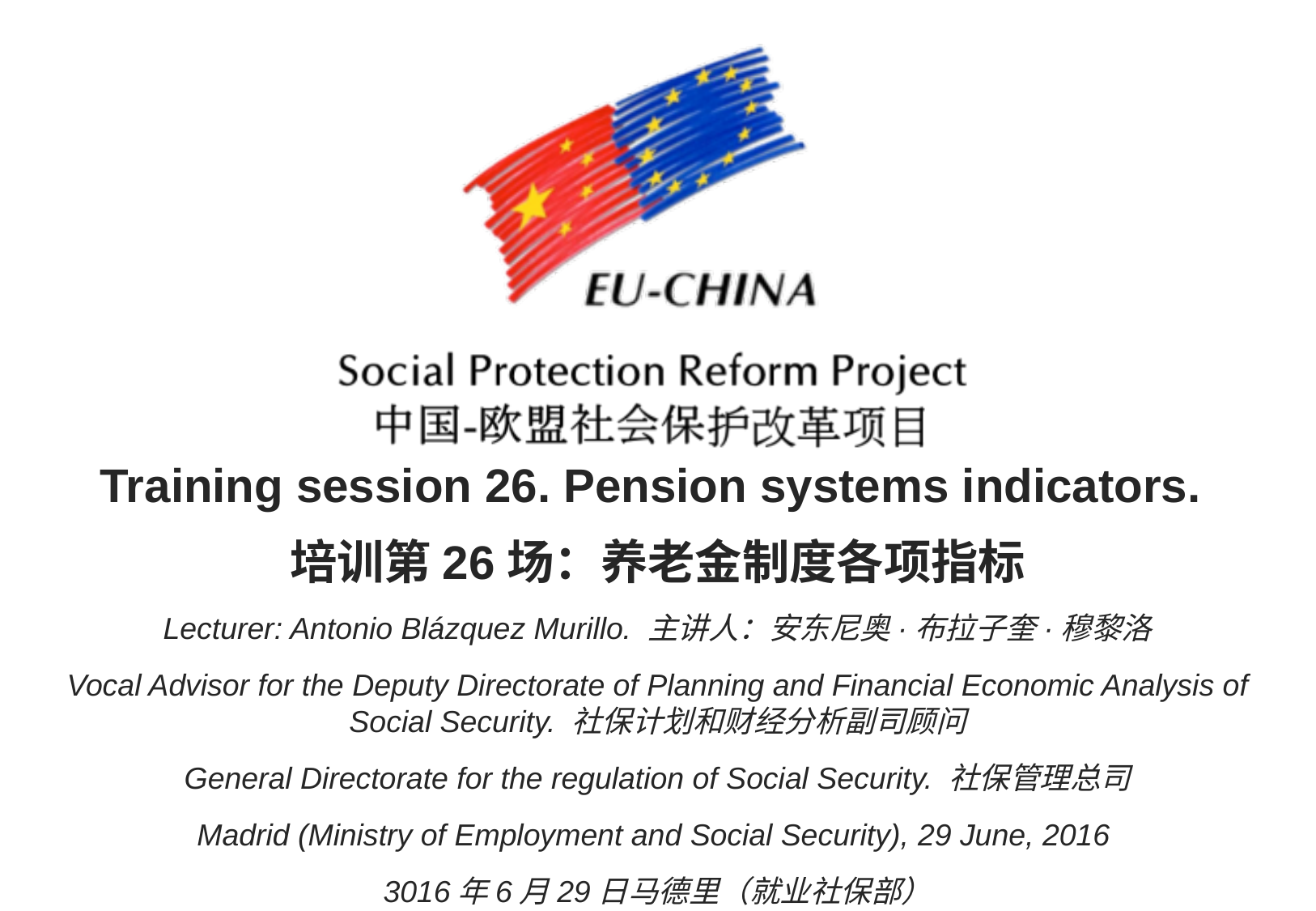

Training session 26. Pension systems indicators.
培训第26场：养老金制度各项指标
Lecturer: Antonio Blázquez Murillo. 主讲人：安东尼奥·布拉子奎·穆黎洛
Vocal Advisor for the Deputy Directorate of Planning and Financial Economic Analysis of Social Security. 社保计划和财经分析副司顾问
General Directorate for the regulation of Social Security. 社保管理总司
Madrid (Ministry of Employment and Social Security), 29 June, 2016
3016年6月29日马德里（就业社保部）